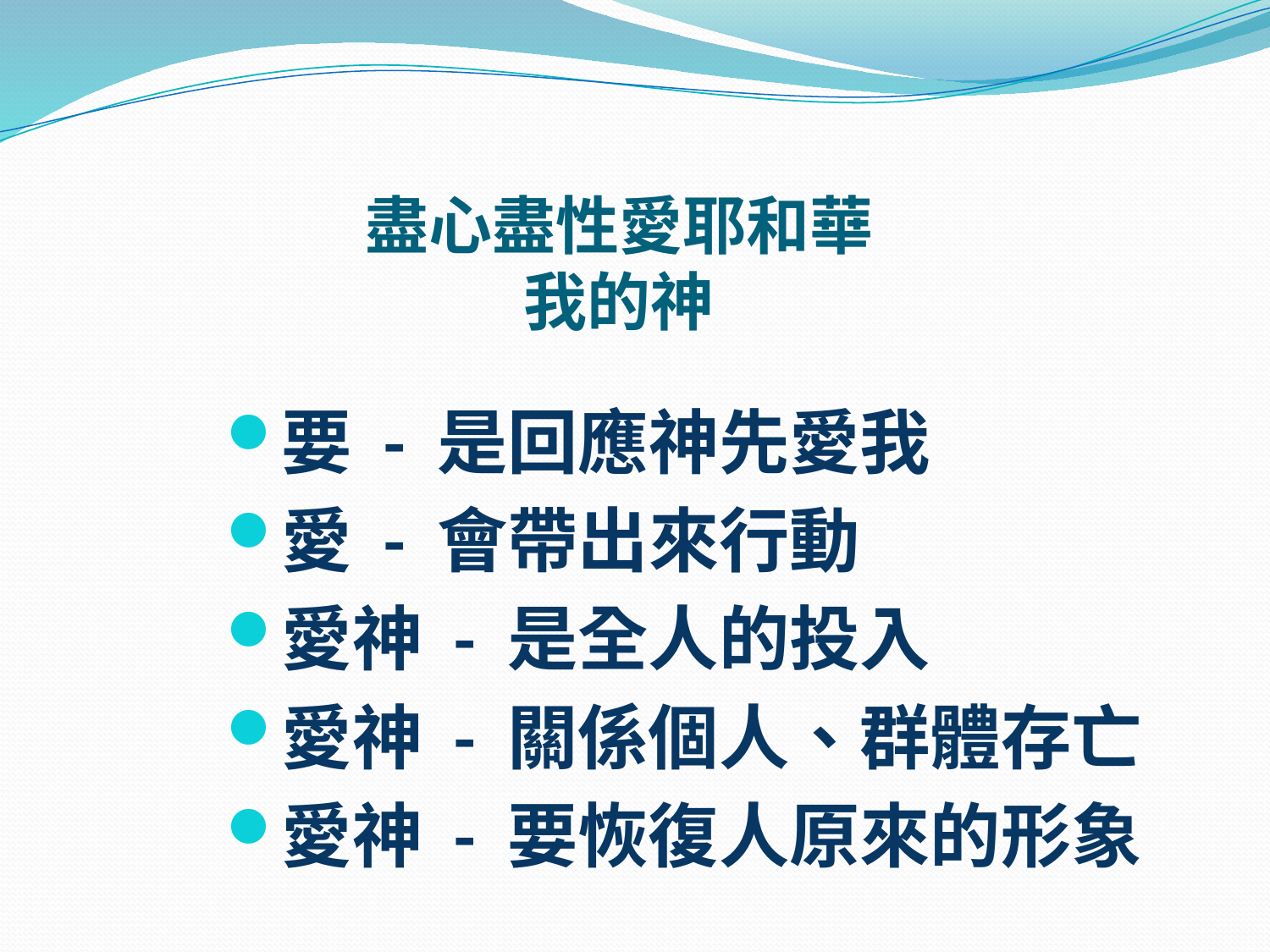

# 盡心盡性愛耶和華 我的神
要 - 是回應神先愛我
愛 - 會帶出來行動
愛神 - 是全人的投入
愛神 - 關係個人、群體存亡
愛神 - 要恢復人原來的形象